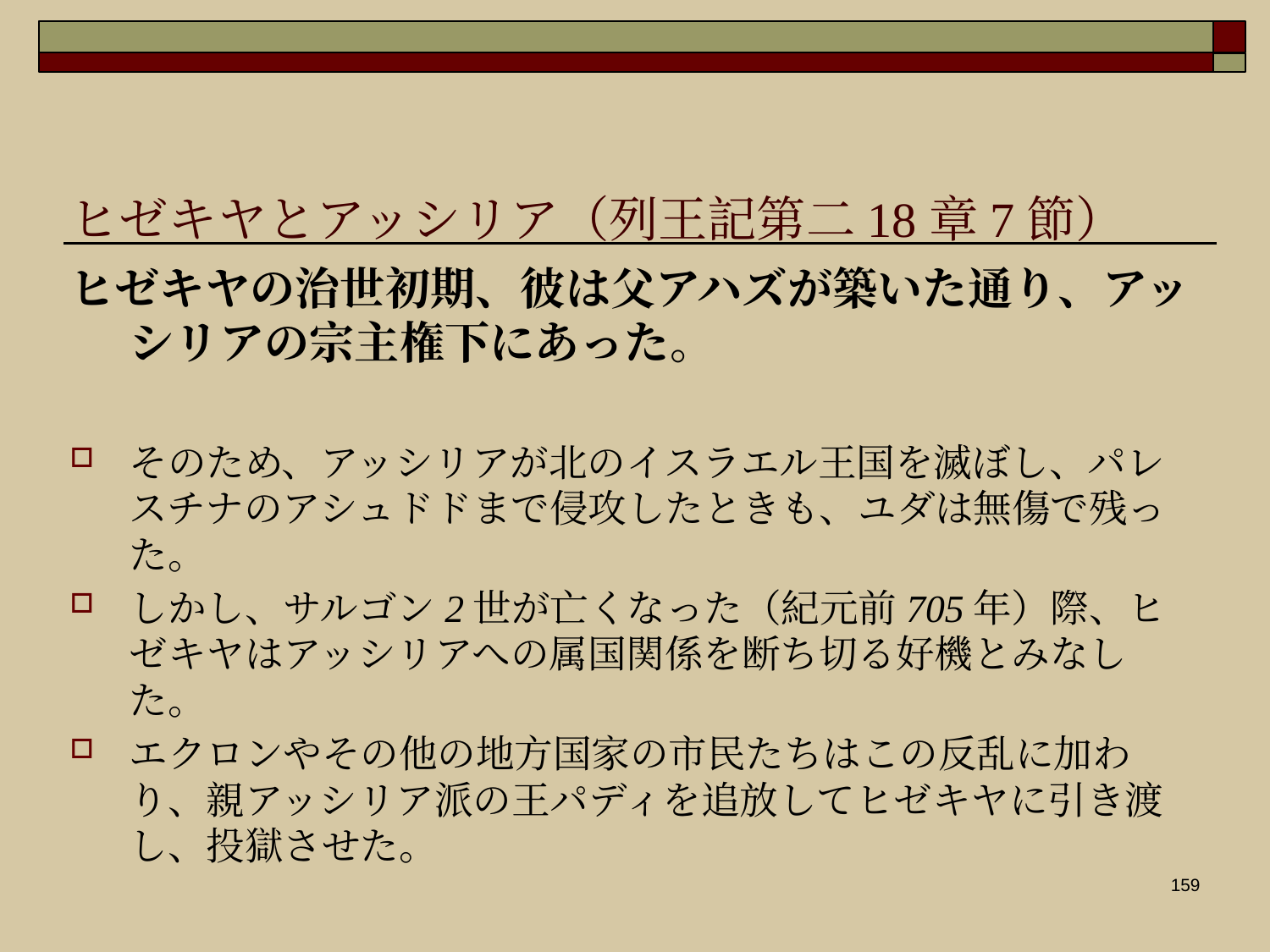

ヒゼキヤとアッシリア（列王記第二18章7節）
ヒゼキヤの治世初期、彼は父アハズが築いた通り、アッシリアの宗主権下にあった。

そのため、アッシリアが北のイスラエル王国を滅ぼし、パレスチナのアシュドドまで侵攻したときも、ユダは無傷で残った。
しかし、サルゴン2世が亡くなった（紀元前705年）際、ヒゼキヤはアッシリアへの属国関係を断ち切る好機とみなした。
エクロンやその他の地方国家の市民たちはこの反乱に加わり、親アッシリア派の王パディを追放してヒゼキヤに引き渡し、投獄させた。
159